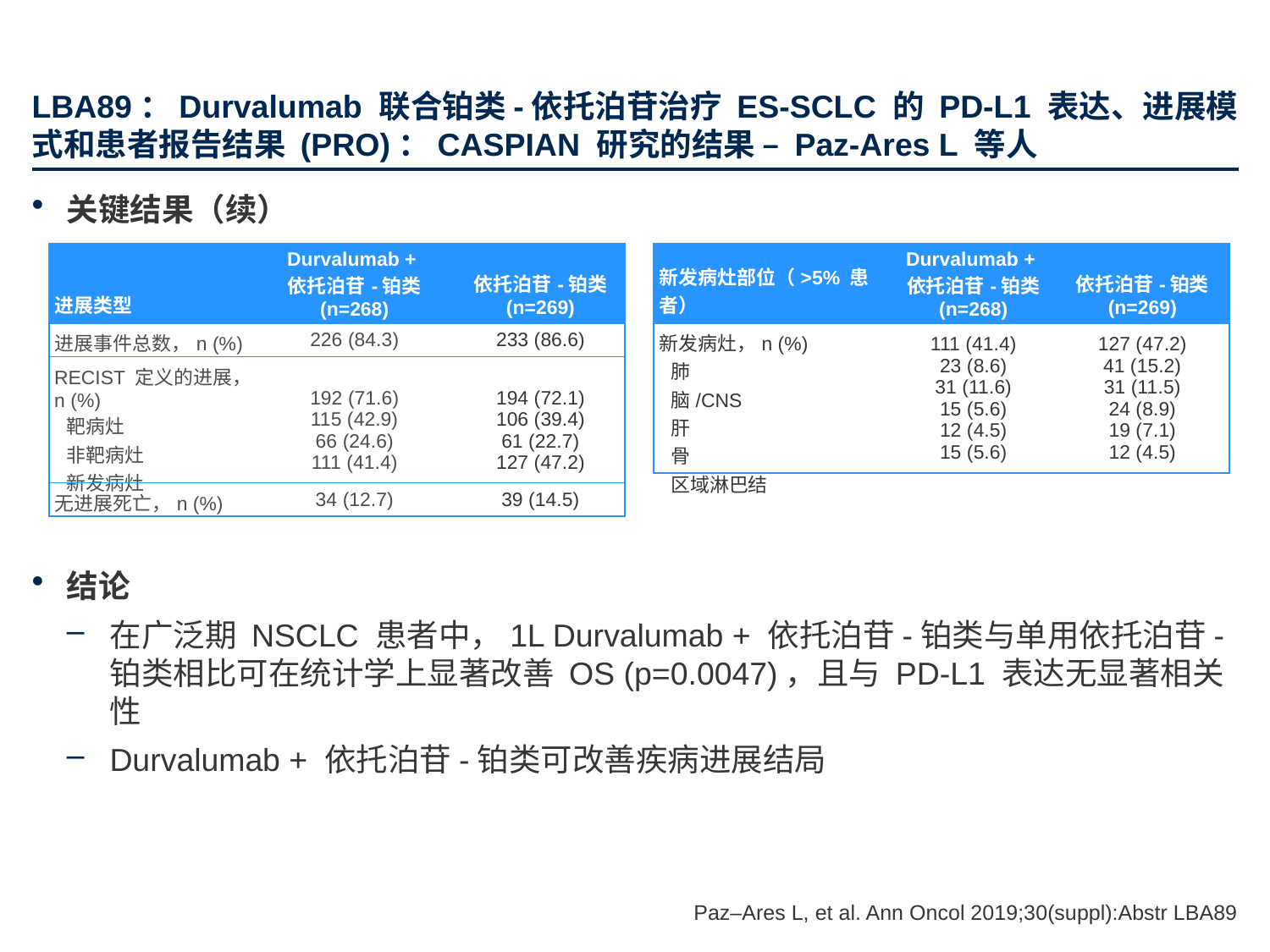

# LBA89：Durvalumab 联合铂类-依托泊苷治疗 ES-SCLC 的 PD-L1 表达、进展模式和患者报告结果 (PRO)：CASPIAN 研究的结果 – Paz-Ares L 等人
关键结果（续）
结论
在广泛期 NSCLC 患者中，1L Durvalumab + 依托泊苷-铂类与单用依托泊苷-铂类相比可在统计学上显著改善 OS (p=0.0047)，且与 PD-L1 表达无显著相关性
Durvalumab + 依托泊苷-铂类可改善疾病进展结局
| 进展类型 | Durvalumab + 依托泊苷-铂类 (n=268) | 依托泊苷-铂类 (n=269) |
| --- | --- | --- |
| 进展事件总数，n (%) | 226 (84.3) | 233 (86.6) |
| RECIST 定义的进展，n (%) 靶病灶 非靶病灶 新发病灶 | 192 (71.6) 115 (42.9) 66 (24.6) 111 (41.4) | 194 (72.1) 106 (39.4) 61 (22.7) 127 (47.2) |
| 无进展死亡，n (%) | 34 (12.7) | 39 (14.5) |
| 新发病灶部位（>5% 患者） | Durvalumab + 依托泊苷-铂类 (n=268) | 依托泊苷-铂类 (n=269) |
| --- | --- | --- |
| 新发病灶，n (%) 肺 脑/CNS 肝 骨 区域淋巴结 | 111 (41.4) 23 (8.6) 31 (11.6) 15 (5.6) 12 (4.5) 15 (5.6) | 127 (47.2) 41 (15.2) 31 (11.5) 24 (8.9) 19 (7.1) 12 (4.5) |
Paz–Ares L, et al. Ann Oncol 2019;30(suppl):Abstr LBA89